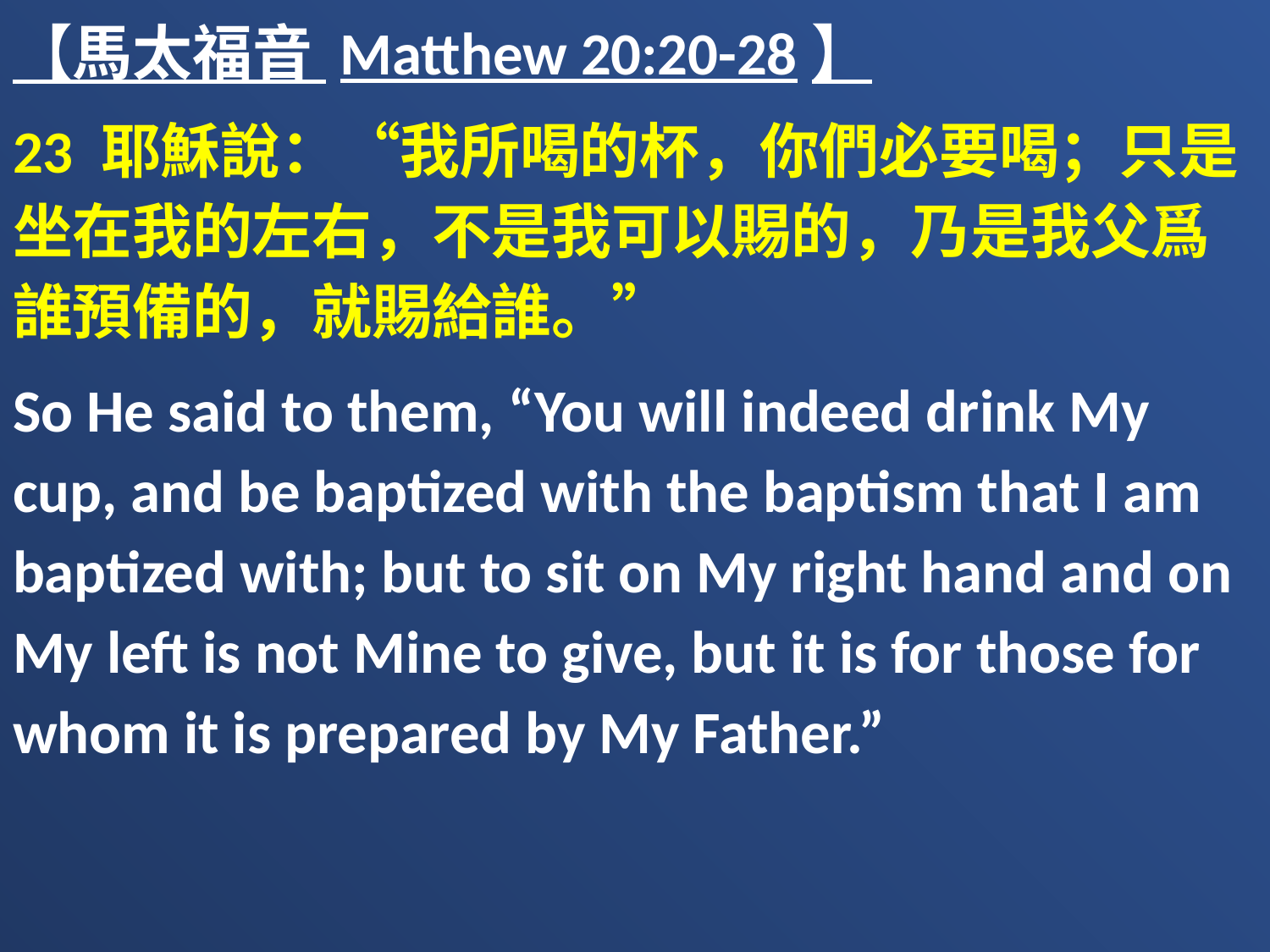

【馬太福音 Matthew 20:20-28】
23 耶穌說：“我所喝的杯，你們必要喝；只是坐在我的左右，不是我可以賜的，乃是我父爲誰預備的，就賜給誰。”
So He said to them, “You will indeed drink My cup, and be baptized with the baptism that I am baptized with; but to sit on My right hand and on My left is not Mine to give, but it is for those for whom it is prepared by My Father.”